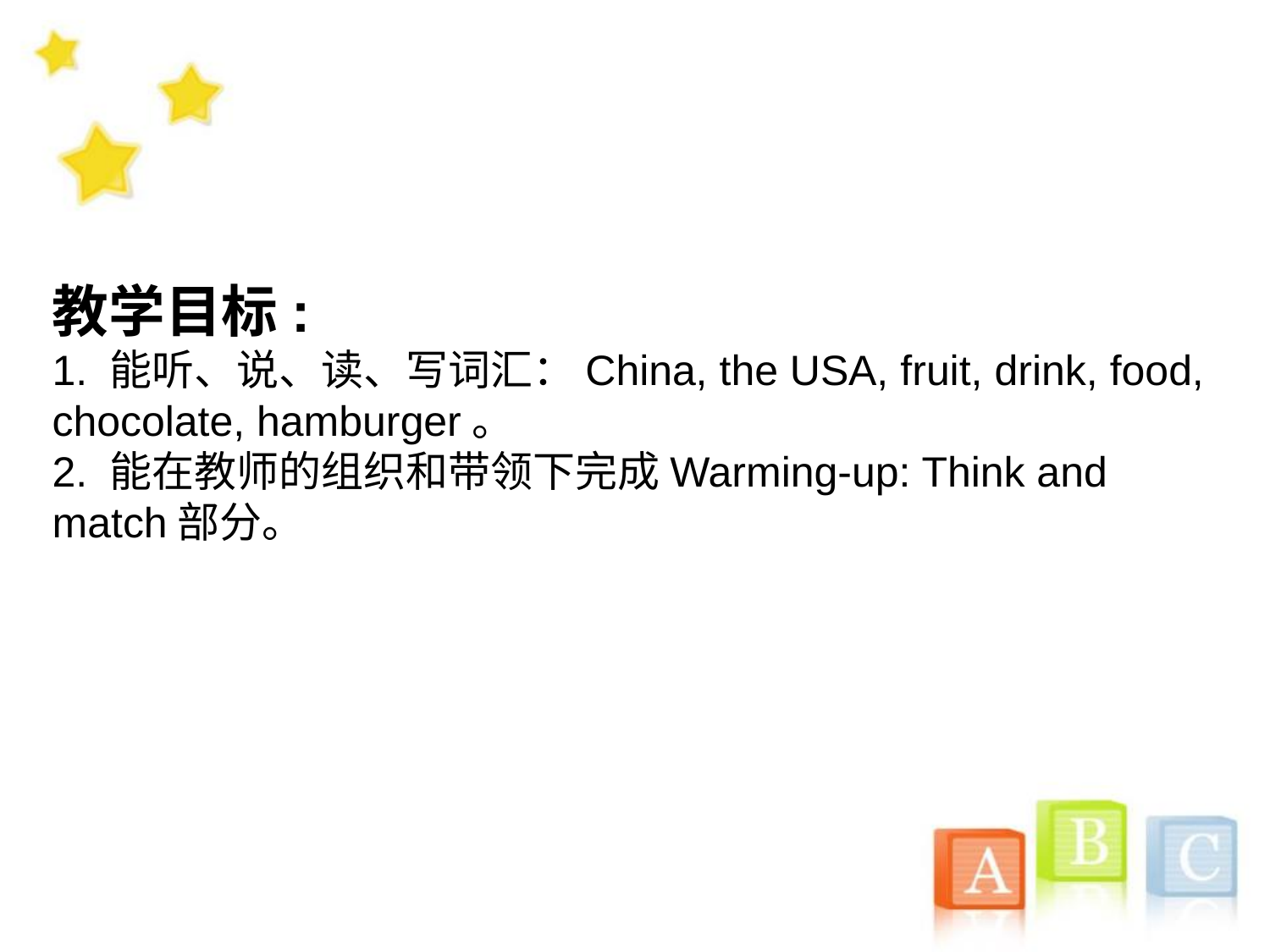

教学目标:
1. 能听、说、读、写词汇：China, the USA, fruit, drink, food, chocolate, hamburger。
2. 能在教师的组织和带领下完成Warming-up: Think and match部分。